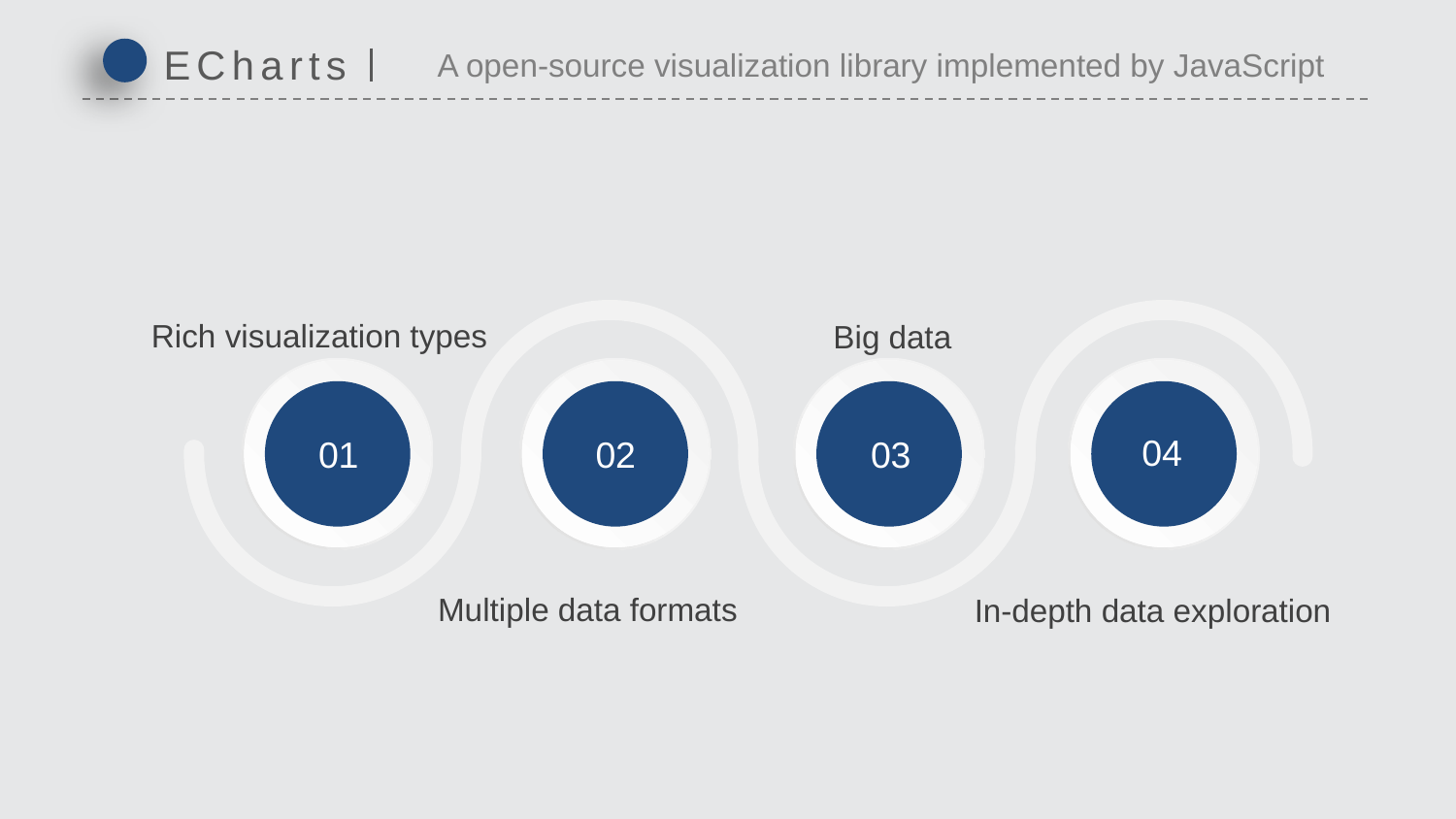

ECharts
A open-source visualization library implemented by JavaScript

Rich visualization types
Big data

01

02

03

04
Multiple data formats
In-depth data exploration
延时符